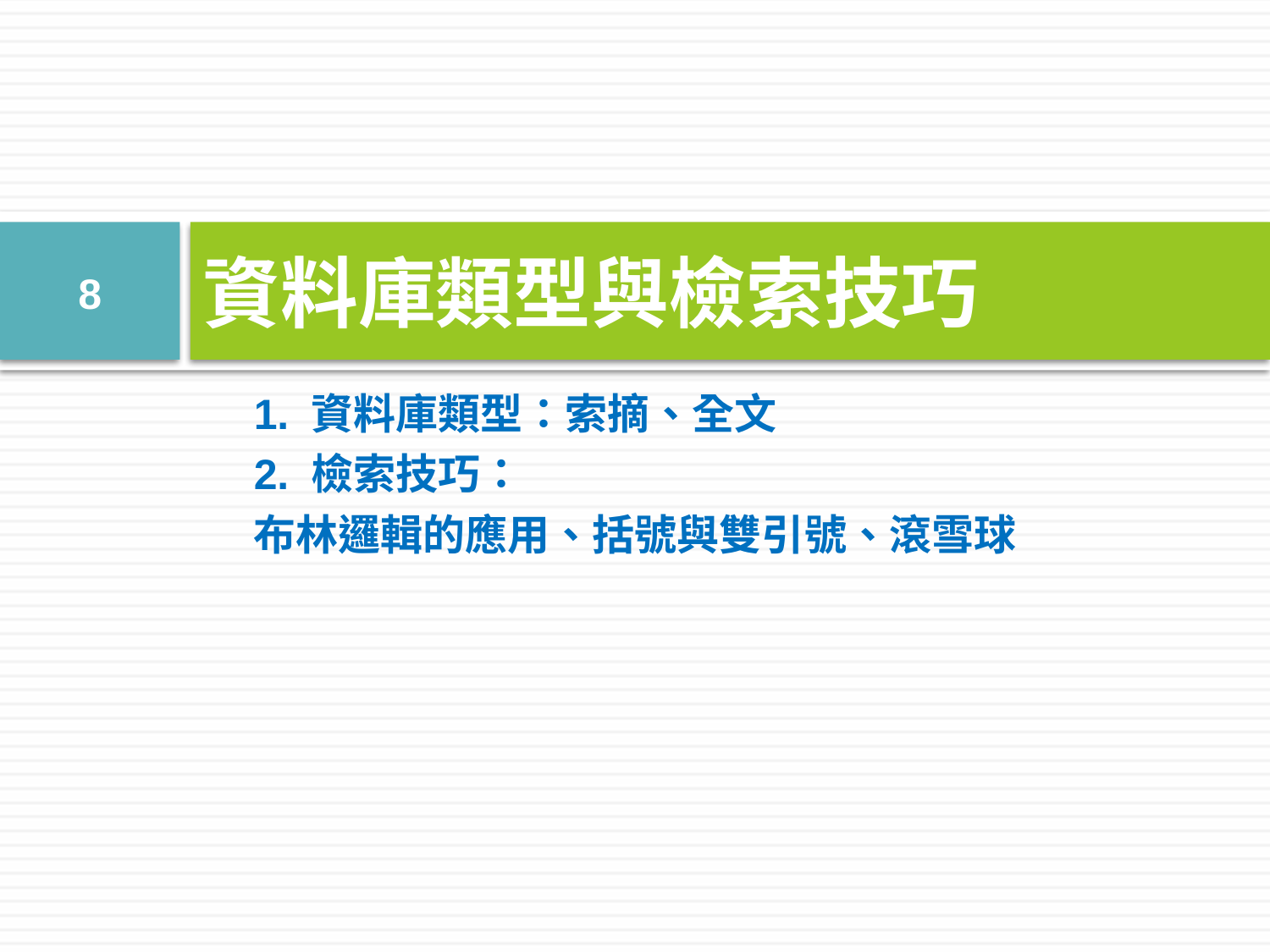

# 資料庫類型與檢索技巧
8
1. 資料庫類型：索摘、全文
2. 檢索技巧：
布林邏輯的應用、括號與雙引號、滾雪球